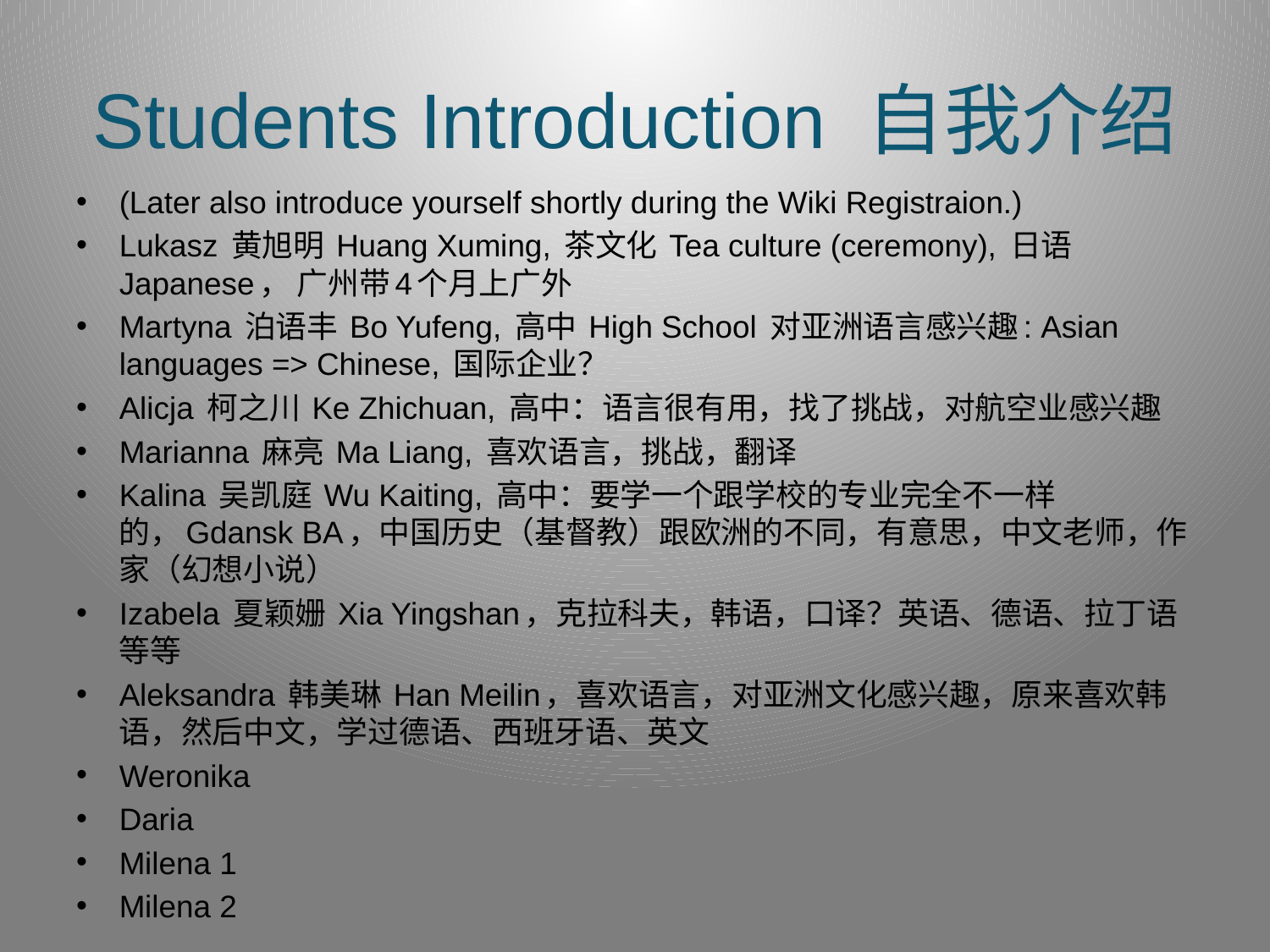

# Students Introduction 自我介绍
(Later also introduce yourself shortly during the Wiki Registraion.)
Lukasz 黄旭明 Huang Xuming, 茶文化 Tea culture (ceremony), 日语Japanese， 广州带4个月上广外
Martyna 泊语丰 Bo Yufeng, 高中 High School 对亚洲语言感兴趣: Asian languages => Chinese, 国际企业？
Alicja 柯之川 Ke Zhichuan, 高中：语言很有用，找了挑战，对航空业感兴趣
Marianna 麻亮 Ma Liang, 喜欢语言，挑战，翻译
Kalina 吴凯庭 Wu Kaiting, 高中：要学一个跟学校的专业完全不一样的，Gdansk BA，中国历史（基督教）跟欧洲的不同，有意思，中文老师，作家（幻想小说）
Izabela 夏颖姗 Xia Yingshan，克拉科夫，韩语，口译？英语、德语、拉丁语等等
Aleksandra 韩美琳 Han Meilin，喜欢语言，对亚洲文化感兴趣，原来喜欢韩语，然后中文，学过德语、西班牙语、英文
Weronika
Daria
Milena 1
Milena 2